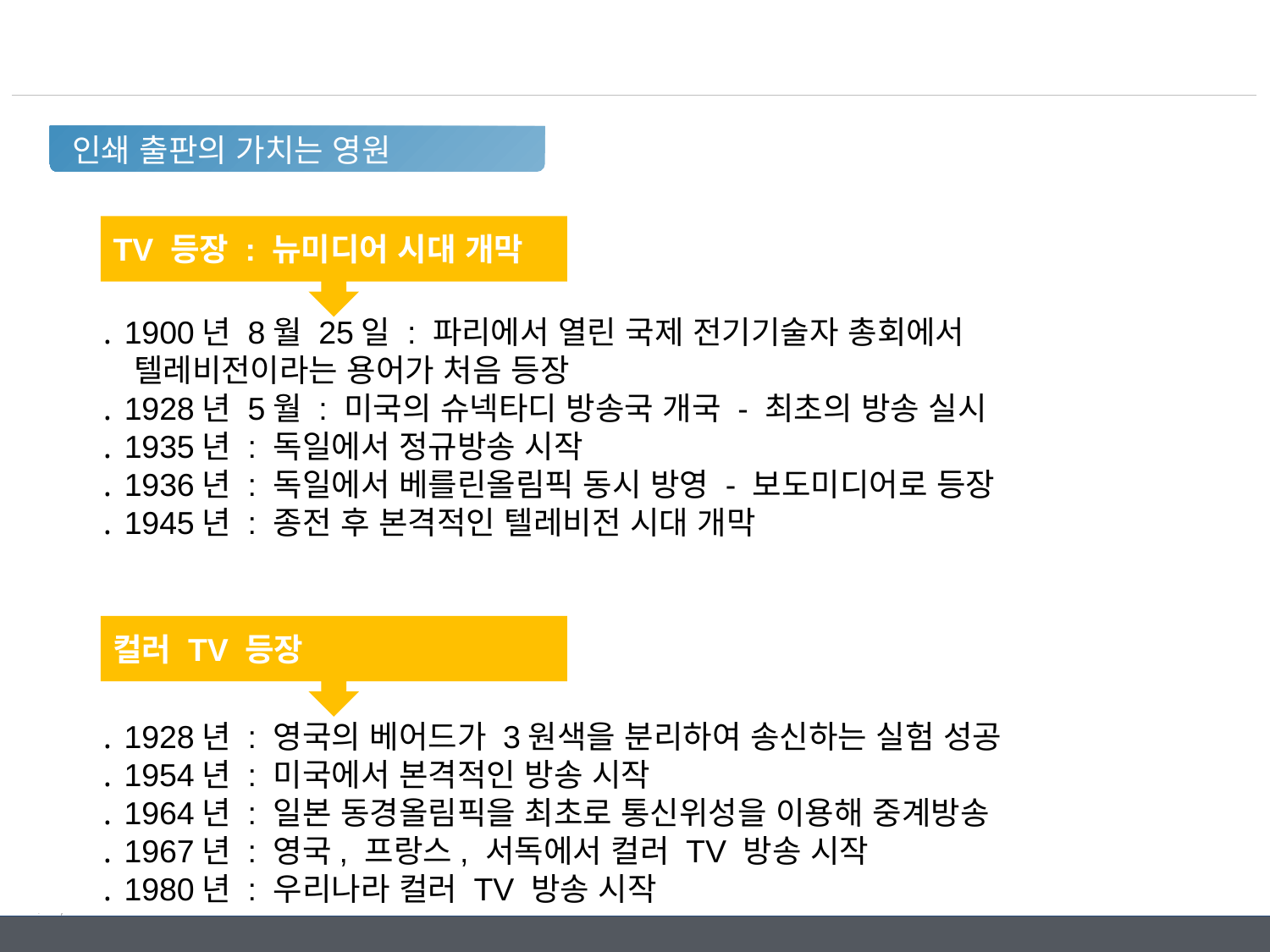

인쇄 출판의 가치는 영원
TV 등장 : 뉴미디어 시대 개막
․ 1900년 8월 25일 : 파리에서 열린 국제 전기기술자 총회에서
   텔레비전이라는 용어가 처음 등장
․ 1928년 5월 : 미국의 슈넥타디 방송국 개국 - 최초의 방송 실시
․ 1935년 : 독일에서 정규방송 시작
․ 1936년 : 독일에서 베를린올림픽 동시 방영 - 보도미디어로 등장
․ 1945년 : 종전 후 본격적인 텔레비전 시대 개막
컬러 TV 등장
․ 1928년 : 영국의 베어드가 3원색을 분리하여 송신하는 실험 성공
․ 1954년 : 미국에서 본격적인 방송 시작
․ 1964년 : 일본 동경올림픽을 최초로 통신위성을 이용해 중계방송
․ 1967년 : 영국, 프랑스, 서독에서 컬러 TV 방송 시작
․ 1980년 : 우리나라 컬러 TV 방송 시작